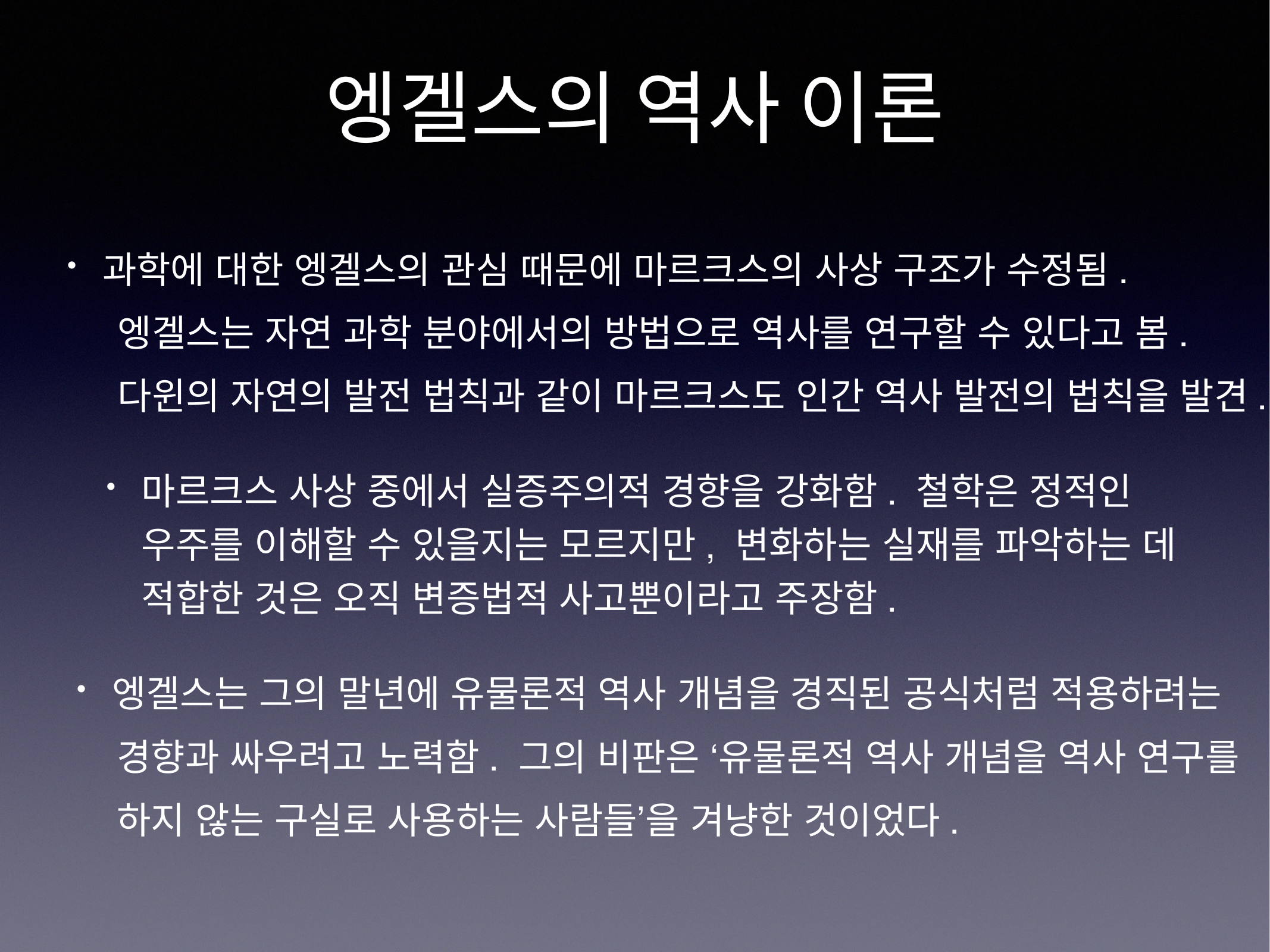

# 엥겔스의 역사 이론
과학에 대한 엥겔스의 관심 때문에 마르크스의 사상 구조가 수정됨.
    엥겔스는 자연 과학 분야에서의 방법으로 역사를 연구할 수 있다고 봄.
    다윈의 자연의 발전 법칙과 같이 마르크스도 인간 역사 발전의 법칙을 발견.
마르크스 사상 중에서 실증주의적 경향을 강화함. 철학은 정적인 우주를 이해할 수 있을지는 모르지만, 변화하는 실재를 파악하는 데 적합한 것은 오직 변증법적 사고뿐이라고 주장함.
엥겔스는 그의 말년에 유물론적 역사 개념을 경직된 공식처럼 적용하려는
   경향과 싸우려고 노력함. 그의 비판은 ‘유물론적 역사 개념을 역사 연구를
   하지 않는 구실로 사용하는 사람들’을 겨냥한 것이었다.